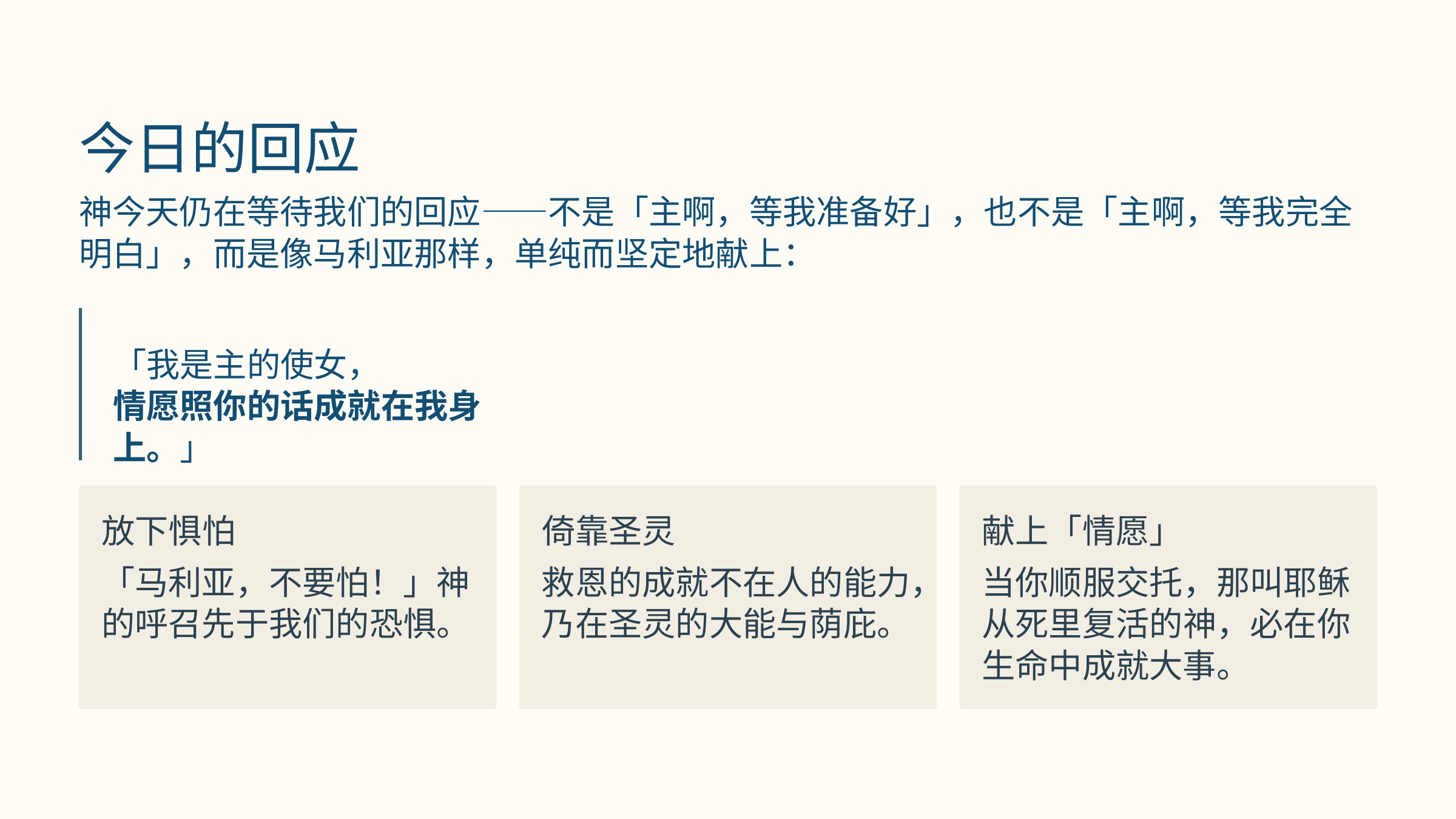

今日的回应
神今天仍在等待我们的回应——不是「主啊，等我准备好」，也不是「主啊，等我完全明白」，而是像马利亚那样，单纯而坚定地献上：

「我是主的使女，
情愿照你的话成就在我身上。」

放下惧怕
倚靠圣灵
献上「情愿」
「马利亚，不要怕！」神的呼召先于我们的恐惧。
救恩的成就不在人的能力，乃在圣灵的大能与荫庇。
当你顺服交托，那叫耶稣从死里复活的神，必在你生命中成就大事。